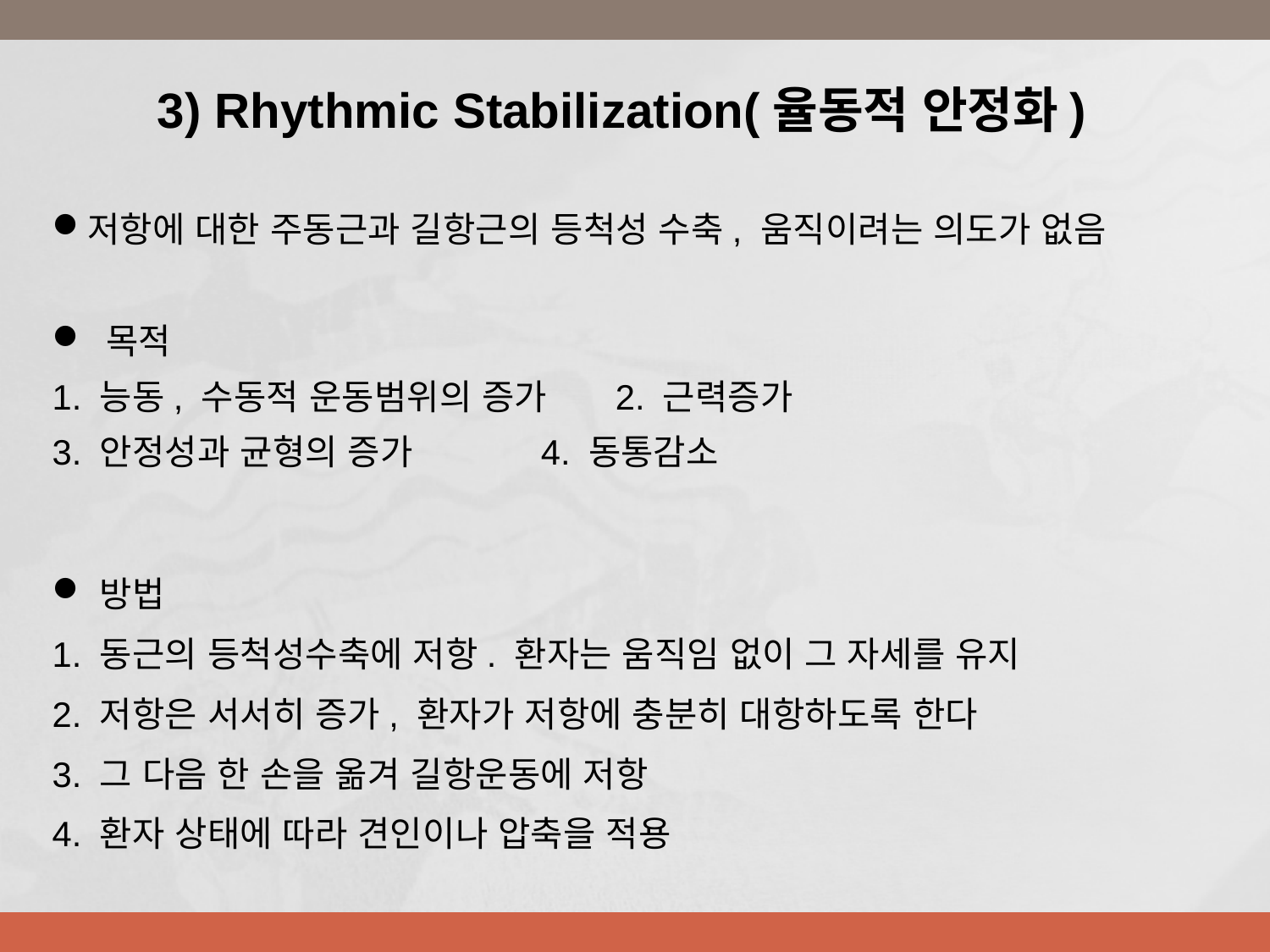

3) Rhythmic Stabilization(율동적 안정화)

저항에 대한 주동근과 길항근의 등척성 수축, 움직이려는 의도가 없음

 목적
1. 능동, 수동적 운동범위의 증가      2. 근력증가
3. 안정성과 균형의 증가            4. 동통감소
방법
동근의 등척성수축에 저항. 환자는 움직임 없이 그 자세를 유지
2. 저항은 서서히 증가, 환자가 저항에 충분히 대항하도록 한다
3. 그 다음 한 손을 옮겨 길항운동에 저항
4. 환자 상태에 따라 견인이나 압축을 적용